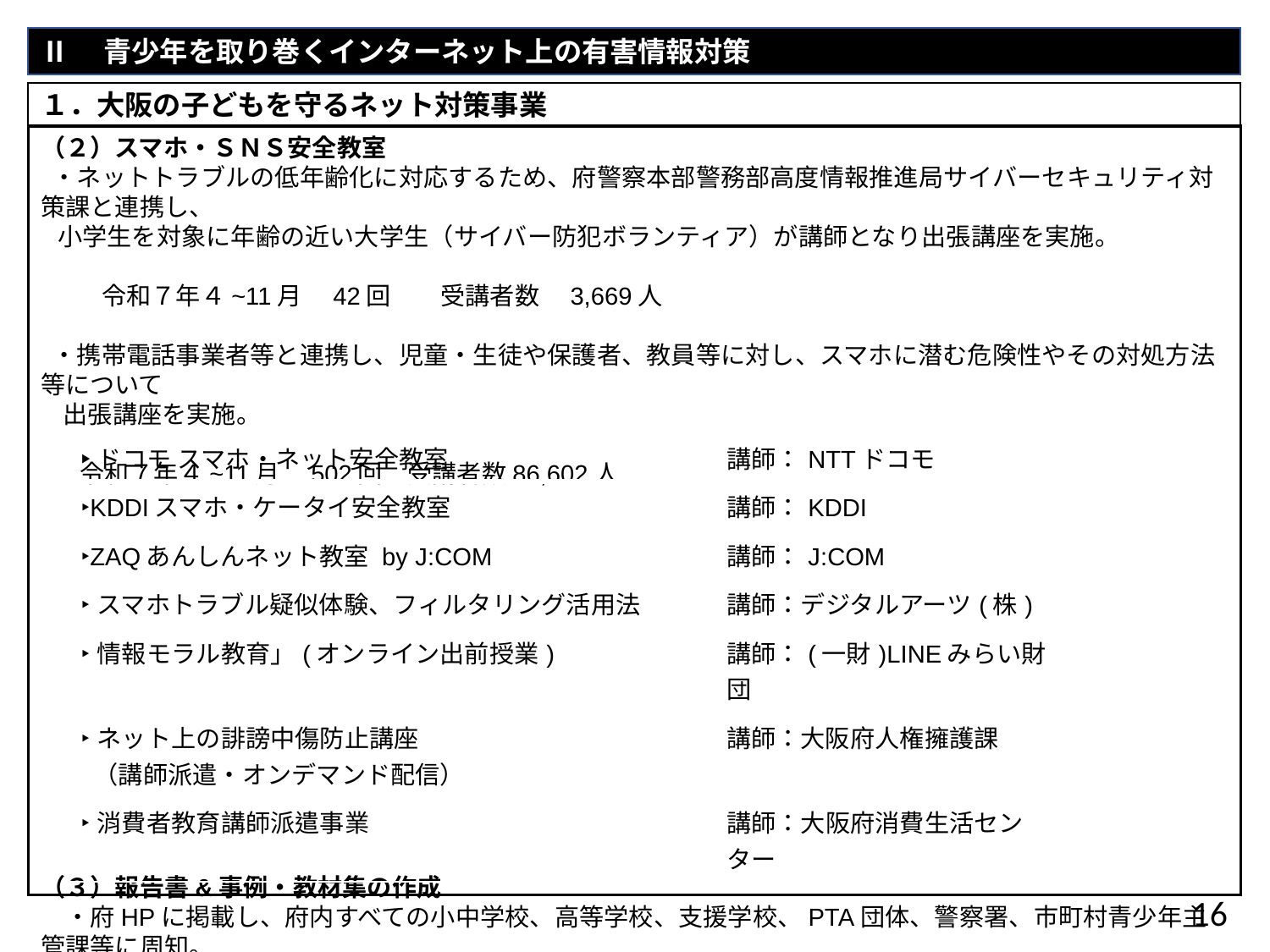

Ⅱ　青少年を取り巻くインターネット上の有害情報対策
１．大阪の子どもを守るネット対策事業
（２）スマホ・ＳＮＳ安全教室
 ・ネットトラブルの低年齢化に対応するため、府警察本部警務部高度情報推進局サイバーセキュリティ対策課と連携し、
  小学生を対象に年齢の近い大学生（サイバー防犯ボランティア）が講師となり出張講座を実施。

 　　令和７年４~11月　42回　　受講者数　3,669人

 ・携帯電話事業者等と連携し、児童・生徒や保護者、教員等に対し、スマホに潜む危険性やその対処方法等について
   出張講座を実施。

      令和７年４~11月　502回　受講者数86,602人

（３）報告書&事例・教材集の作成
　・府HPに掲載し、府内すべての小中学校、高等学校、支援学校、PTA団体、警察署、市町村青少年主管課等に周知。
| ‣ドコモ スマホ・ネット安全教室 | 講師：NTTドコモ |
| --- | --- |
| ‣KDDIスマホ・ケータイ安全教室 | 講師：KDDI |
| ‣ZAQあんしんネット教室 by J:COM | 講師：J:COM |
| ‣スマホトラブル疑似体験、フィルタリング活用法 | 講師：デジタルアーツ(株) |
| ‣情報モラル教育」(オンライン出前授業) | 講師：(一財)LINEみらい財団 |
| ‣ネット上の誹謗中傷防止講座 （講師派遣・オンデマンド配信） | 講師：大阪府人権擁護課 |
| ‣消費者教育講師派遣事業 | 講師：大阪府消費生活センター |
16